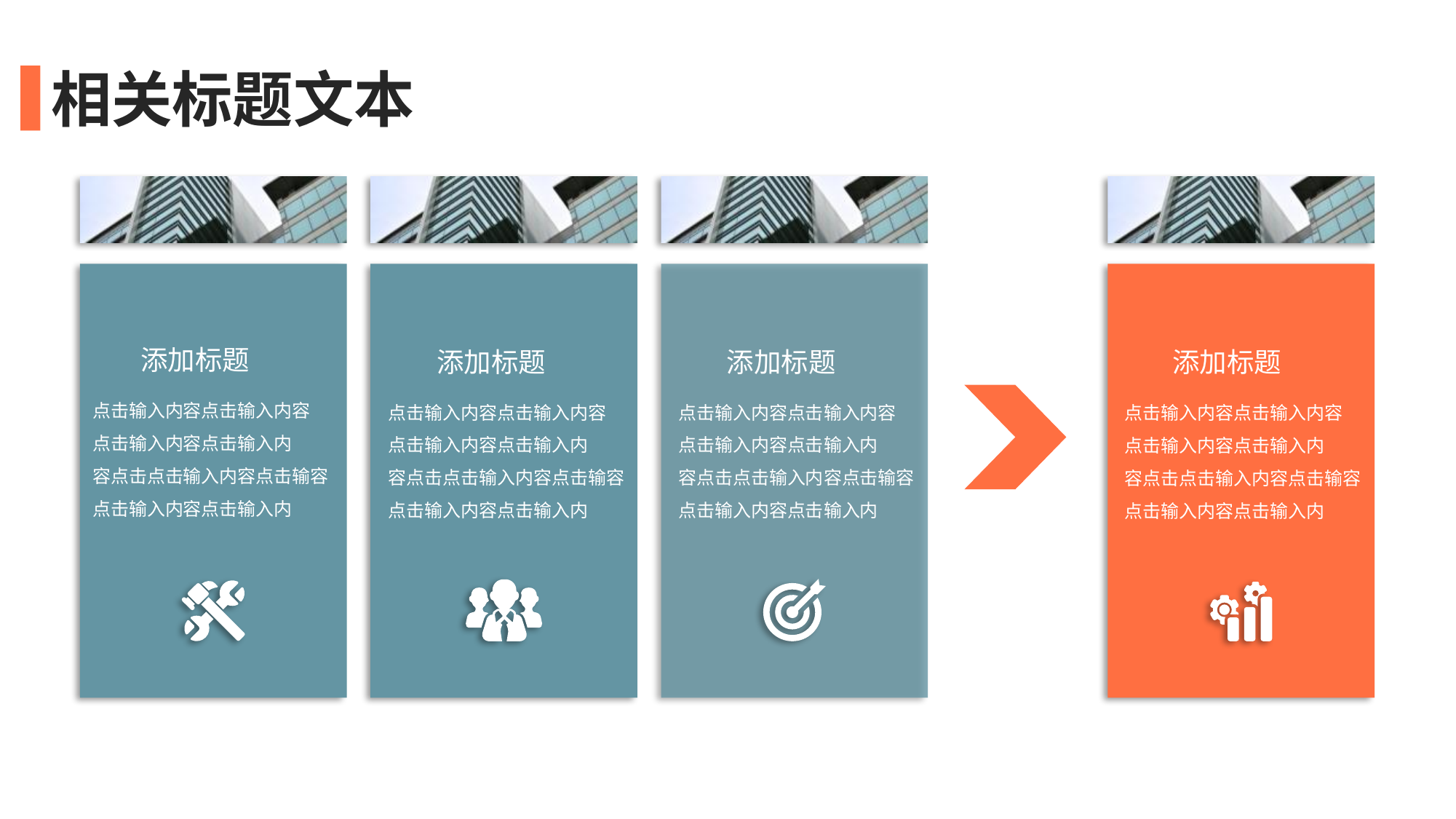

相关标题文本

添加标题
添加标题
添加标题
添加标题
点击输入内容点击输入内容
点击输入内容点击输入内
容点击点击输入内容点击输容
点击输入内容点击输入内

点击输入内容点击输入内容
点击输入内容点击输入内
容点击点击输入内容点击输容
点击输入内容点击输入内

点击输入内容点击输入内容
点击输入内容点击输入内
容点击点击输入内容点击输容
点击输入内容点击输入内

点击输入内容点击输入内容
点击输入内容点击输入内
容点击点击输入内容点击输容
点击输入内容点击输入内